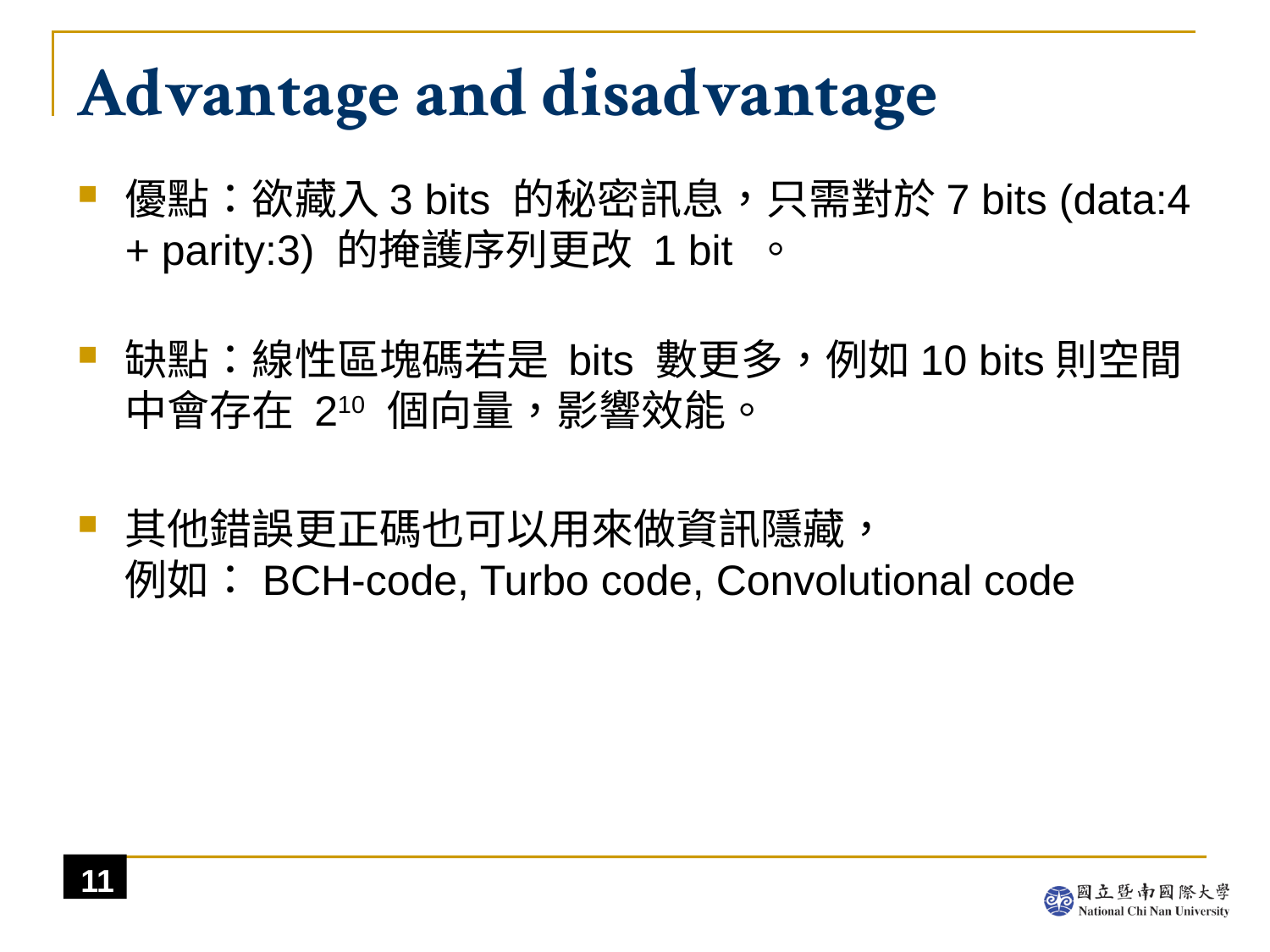

# Advantage and disadvantage
優點：欲藏入3 bits 的秘密訊息，只需對於7 bits (data:4 + parity:3) 的掩護序列更改 1 bit 。
缺點：線性區塊碼若是 bits 數更多，例如10 bits則空間中會存在 210 個向量，影響效能。

其他錯誤更正碼也可以用來做資訊隱藏，
例如：BCH-code, Turbo code, Convolutional code